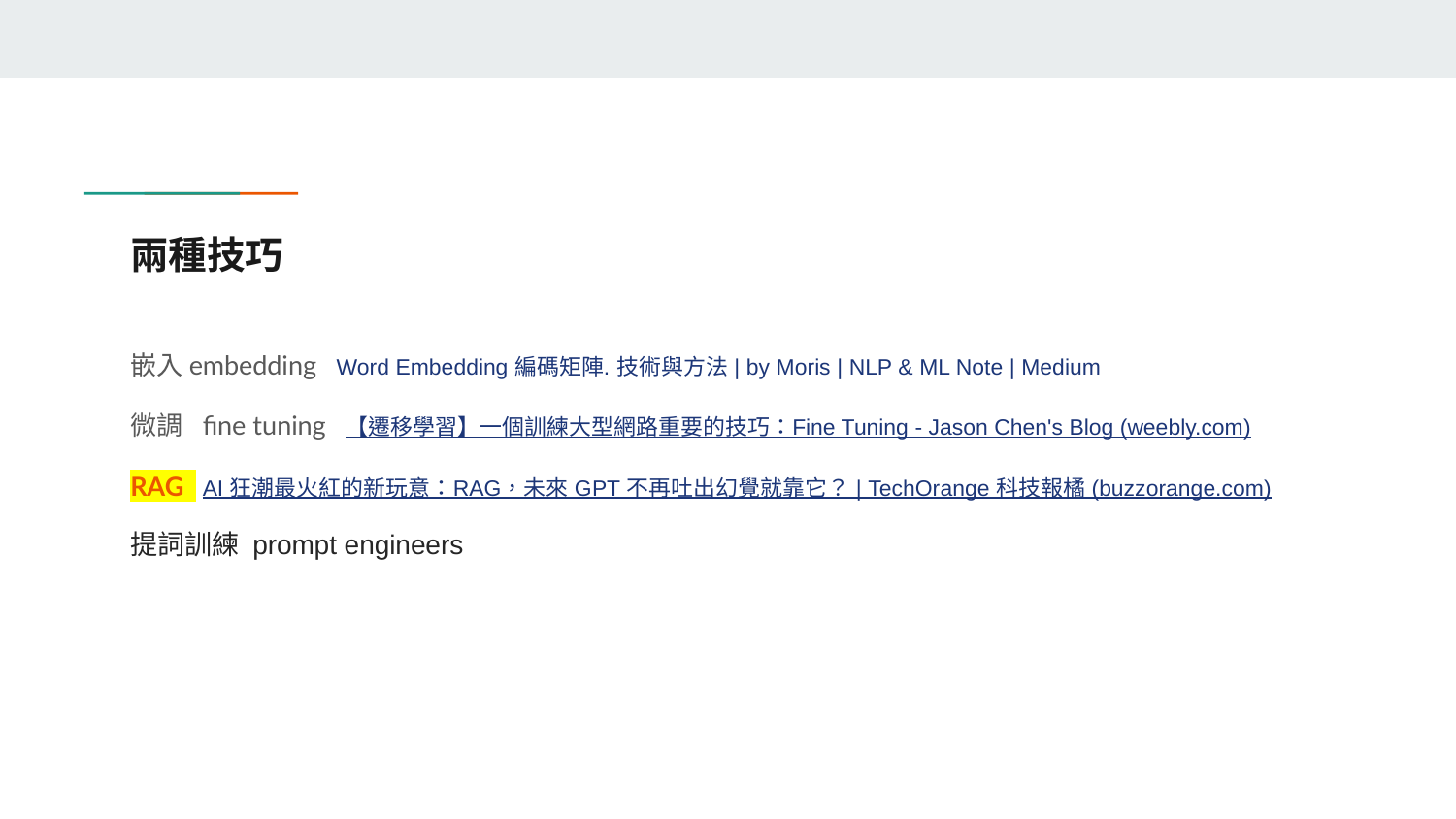

# 兩種技巧
嵌入embedding  Word Embedding 編碼矩陣. 技術與方法 | by Moris | NLP & ML Note | Medium
微調  fine tuning  【遷移學習】一個訓練大型網路重要的技巧：Fine Tuning - Jason Chen's Blog (weebly.com)
RAG  AI 狂潮最火紅的新玩意：RAG，未來 GPT 不再吐出幻覺就靠它？ | TechOrange 科技報橘 (buzzorange.com)
提詞訓練 prompt engineers